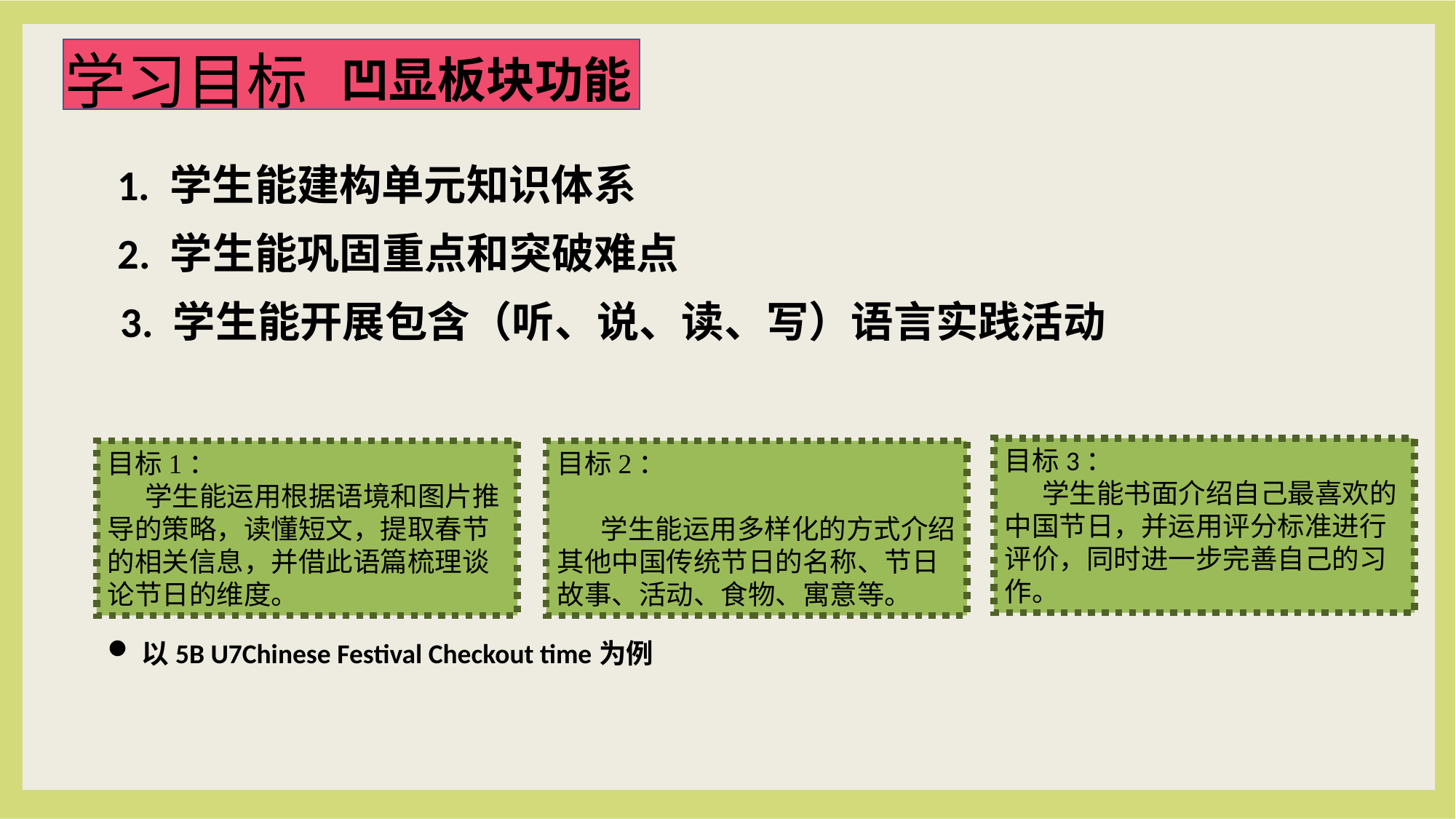

学习目标—评价任务—教学活动

学习目标

凹显板块功能
5
1. 学生能建构单元知识体系
2. 学生能巩固重点和突破难点
3. 学生能开展包含（听、说、读、写）语言实践活动
目标3：
     学生能书面介绍自己最喜欢的中国节日，并运用评分标准进行评价，同时进一步完善自己的习作。
目标1：
     学生能运用根据语境和图片推导的策略，读懂短文，提取春节的相关信息，并借此语篇梳理谈论节日的维度。
目标2：

      学生能运用多样化的方式介绍其他中国传统节日的名称、节日故事、活动、食物、寓意等。

以5B U7Chinese Festival Checkout time为例